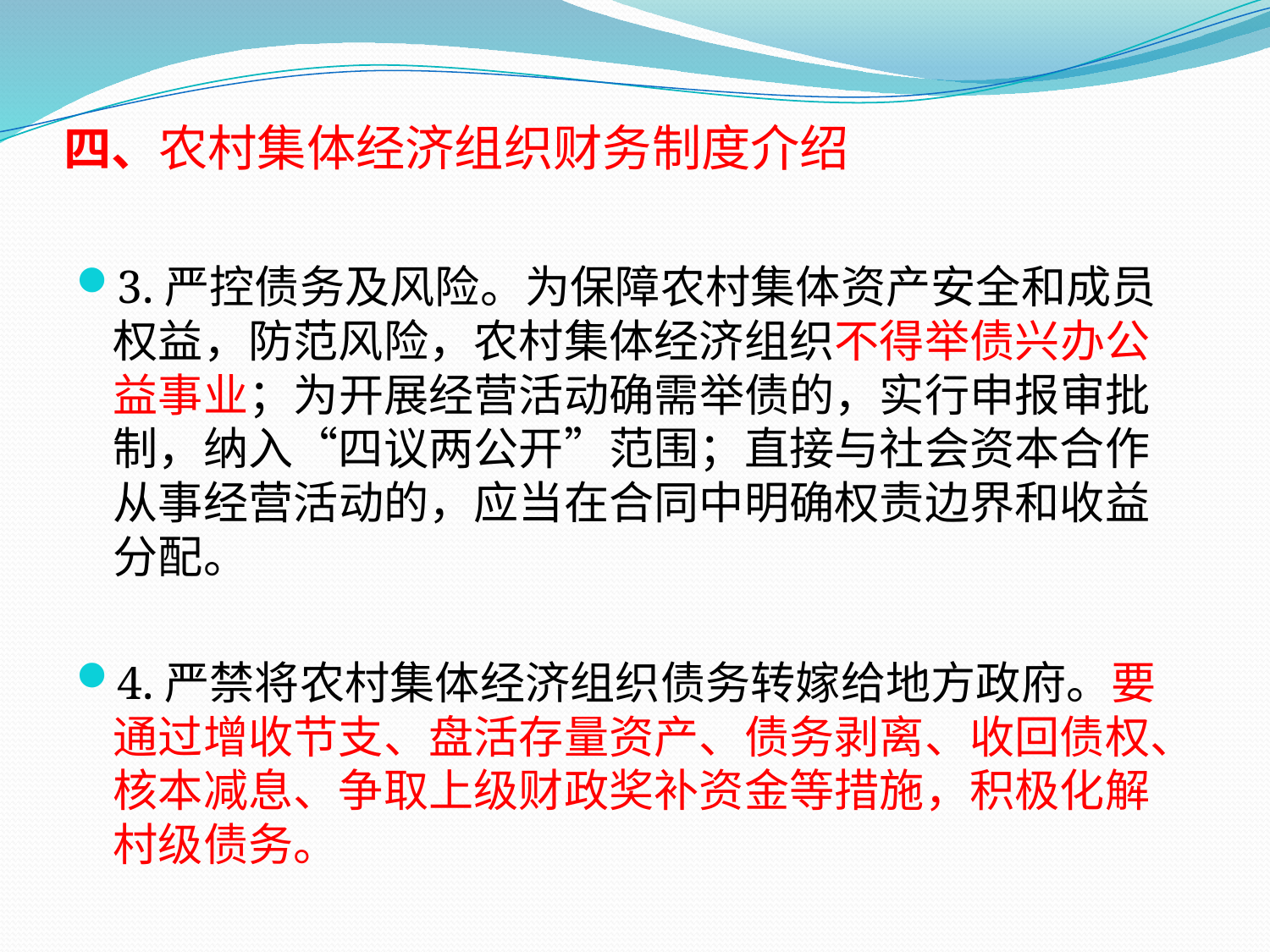

# 四、农村集体经济组织财务制度介绍

3.严控债务及风险。为保障农村集体资产安全和成员权益，防范风险，农村集体经济组织不得举债兴办公益事业；为开展经营活动确需举债的，实行申报审批制，纳入“四议两公开”范围；直接与社会资本合作从事经营活动的，应当在合同中明确权责边界和收益分配。

4.严禁将农村集体经济组织债务转嫁给地方政府。要通过增收节支、盘活存量资产、债务剥离、收回债权、核本减息、争取上级财政奖补资金等措施，积极化解村级债务。